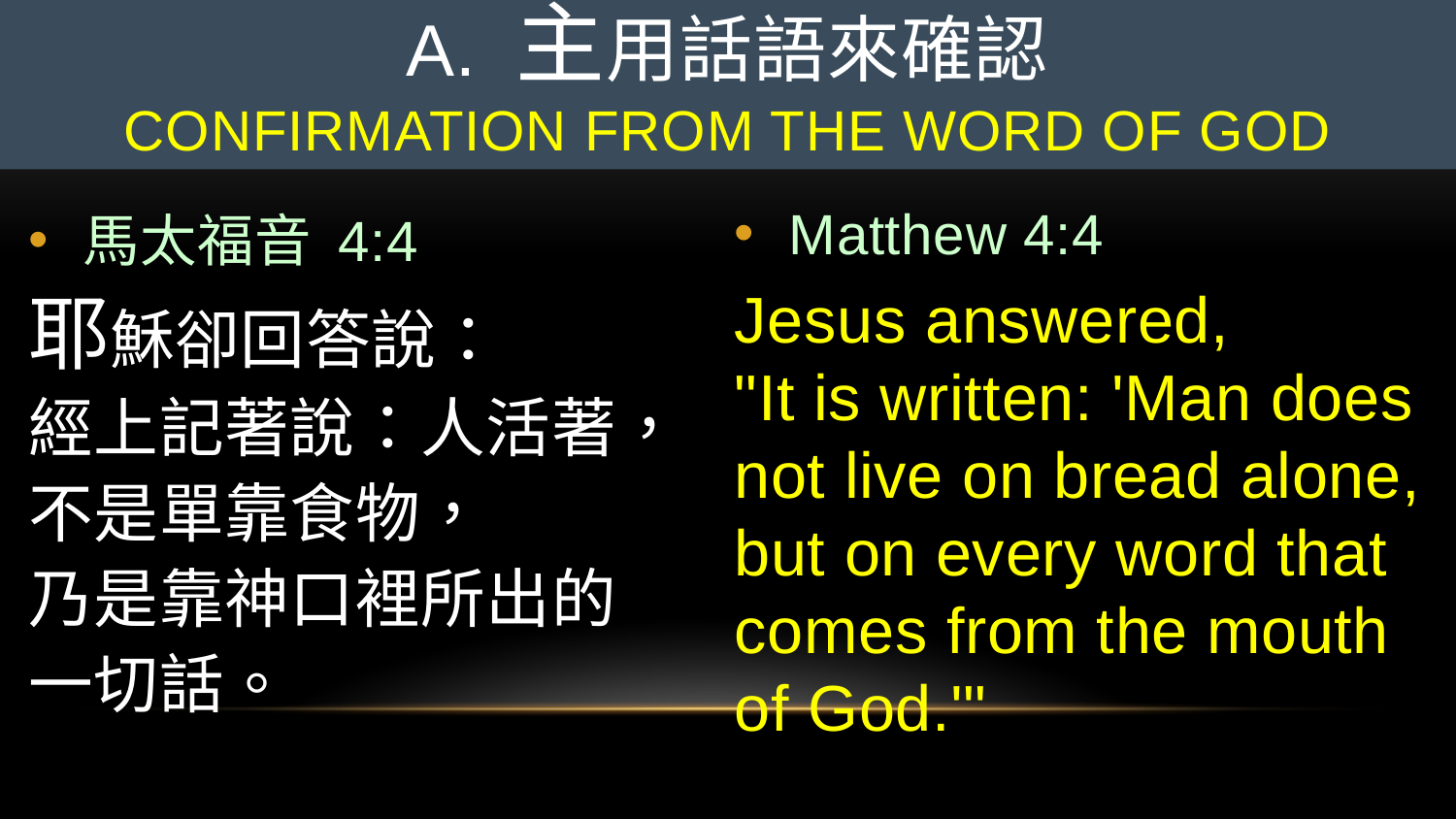

# A. 主用話語來確認 Confirmation from the Word of God
馬太福音 4:4
耶穌卻回答說：
經上記著說：人活著，不是單靠食物，
乃是靠神口裡所出的
一切話。
Matthew 4:4
Jesus answered,
"It is written: 'Man does not live on bread alone, but on every word that comes from the mouth
of God.'"